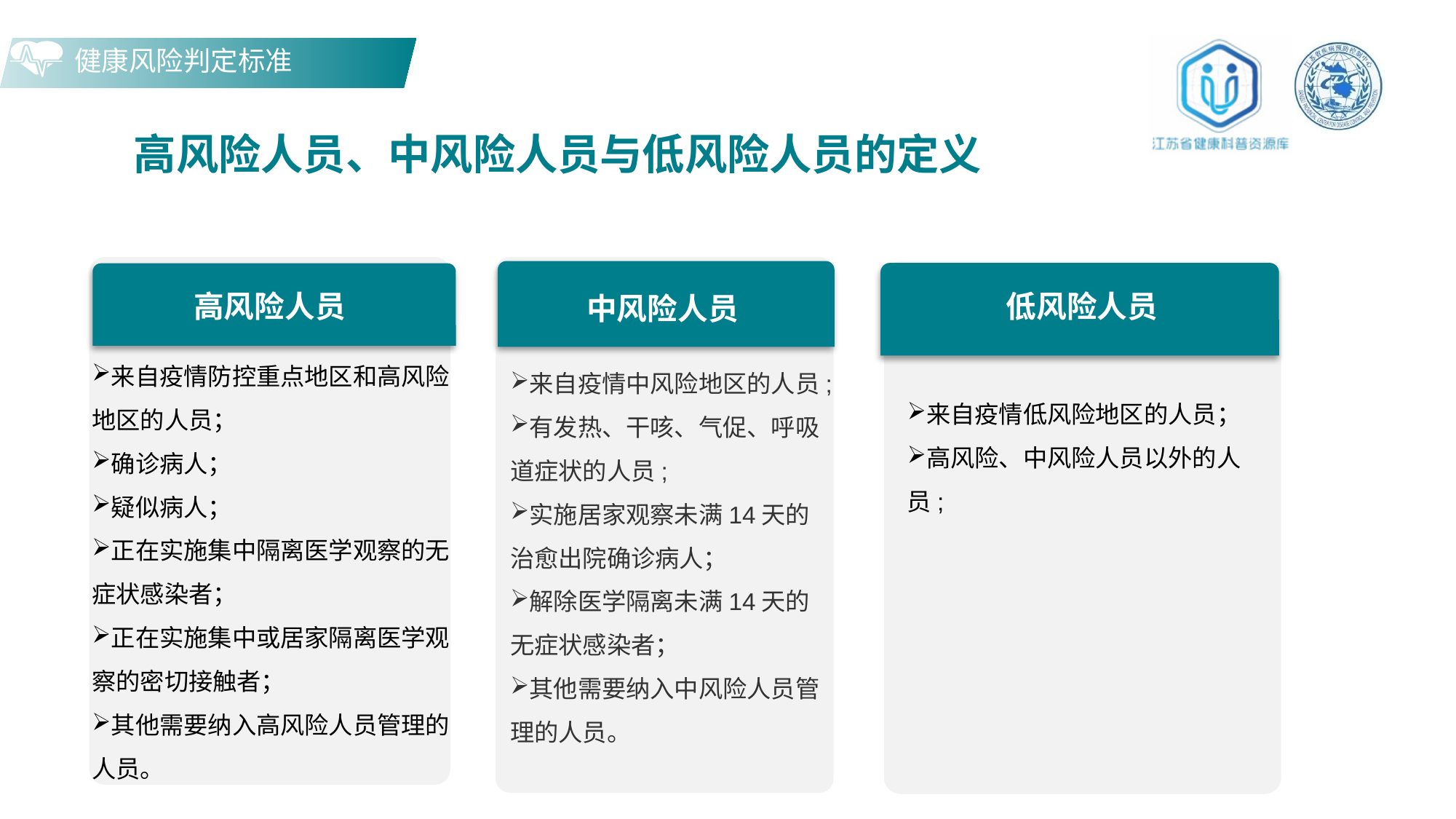

健康风险判定标准

高风险人员、中风险人员与低风险人员的定义

高风险人员
来自疫情防控重点地区和高风险地区的人员；
确诊病人；
疑似病人；
正在实施集中隔离医学观察的无症状感染者；
正在实施集中或居家隔离医学观察的密切接触者；
其他需要纳入高风险人员管理的人员。

中风险人员
来自疫情中风险地区的人员;
有发热、干咳、气促、呼吸道症状的人员;
实施居家观察未满14天的治愈出院确诊病人；
解除医学隔离未满14天的无症状感染者；
其他需要纳入中风险人员管理的人员。

低风险人员
来自疫情低风险地区的人员；
高风险、中风险人员以外的人员;